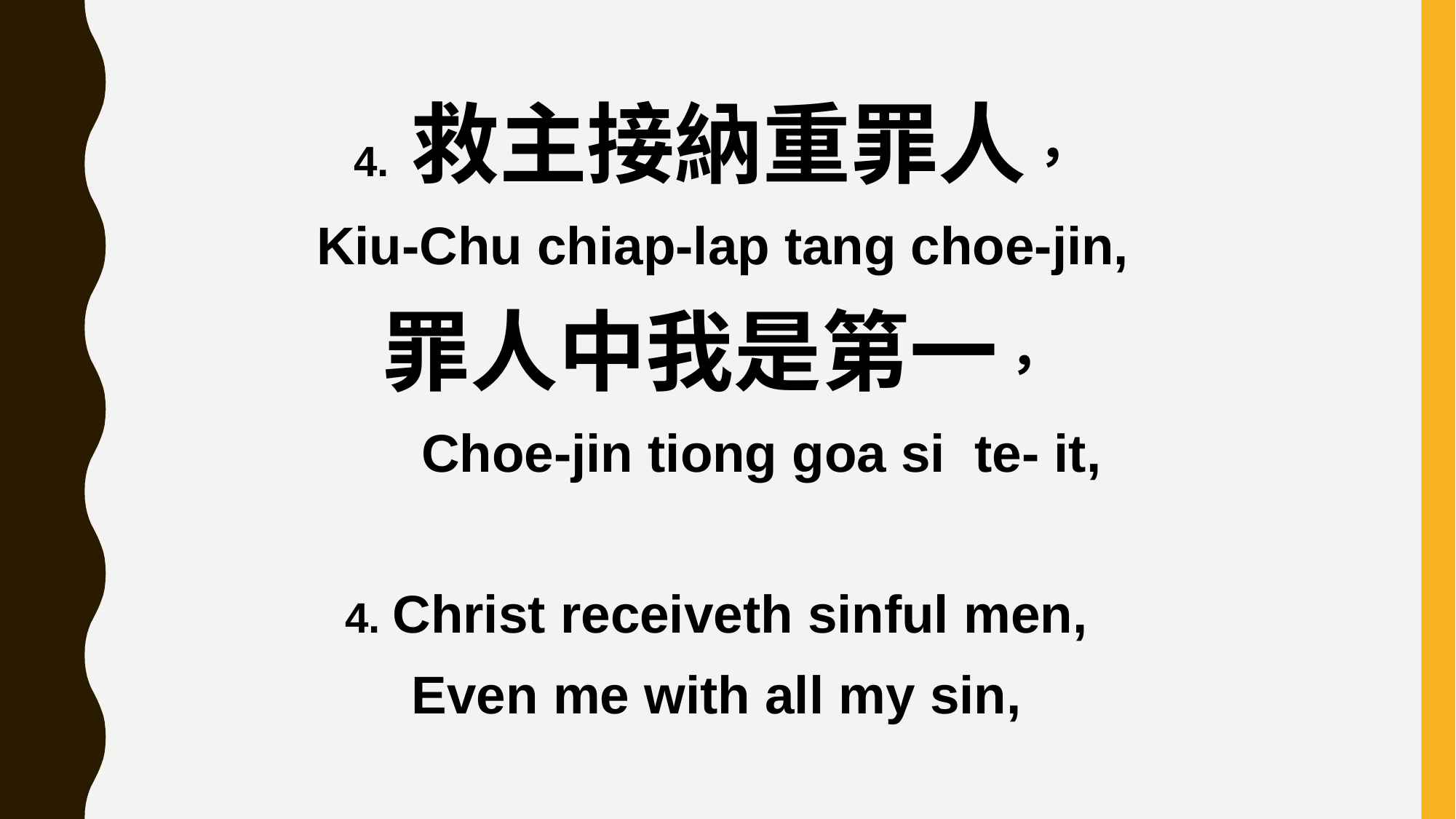

4. 救主接納重罪人，
 Kiu-Chu chiap-lap tang choe-jin,
罪人中我是第一，
                 Choe-jin tiong goa si  te- it,

4. Christ receiveth sinful men,
Even me with all my sin,